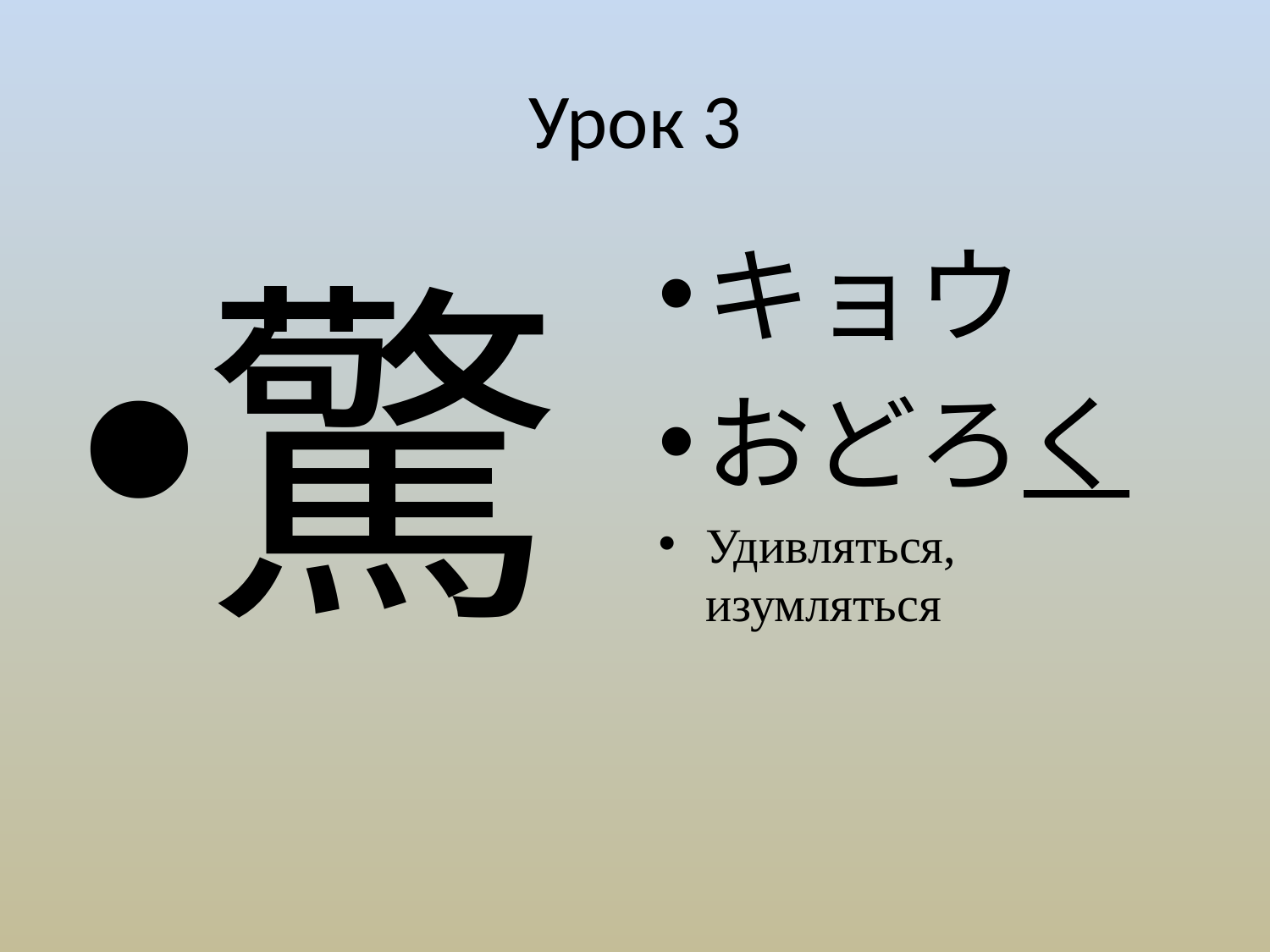

# Урок 3
驚

キョウ
おどろく
Удивляться, изумляться